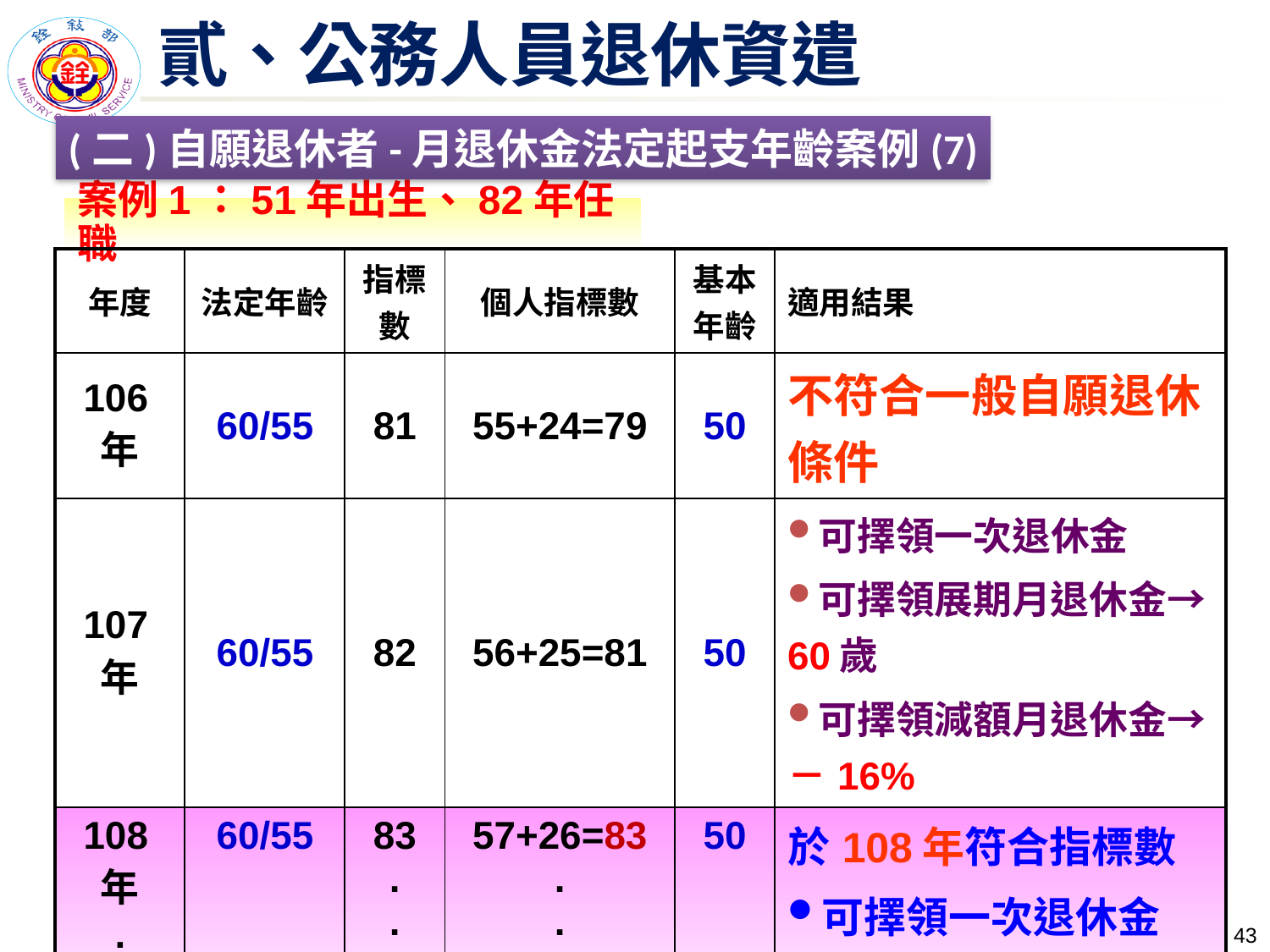

貳、公務人員退休資遣
(二)自願退休者-月退休金法定起支年齡案例(7)
案例1：51年出生、82年任職
| 年度 | 法定年齡 | 指標數 | 個人指標數 | 基本年齡 | 適用結果 |
| --- | --- | --- | --- | --- | --- |
| 106年 | 60/55 | 81 | 55+24=79 | 50 | 不符合一般自願退休條件 |
| 107年 | 60/55 | 82 | 56+25=81 | 50 | 可擇領一次退休金 可擇領展期月退休金→60歲 可擇領減額月退休金→－16% |
| 108年 . . . | 60/55 | 83 . . . | 57+26=83 . . . | 50 | 於108年符合指標數 可擇領一次退休金 可擇領全額月退休金 |
43